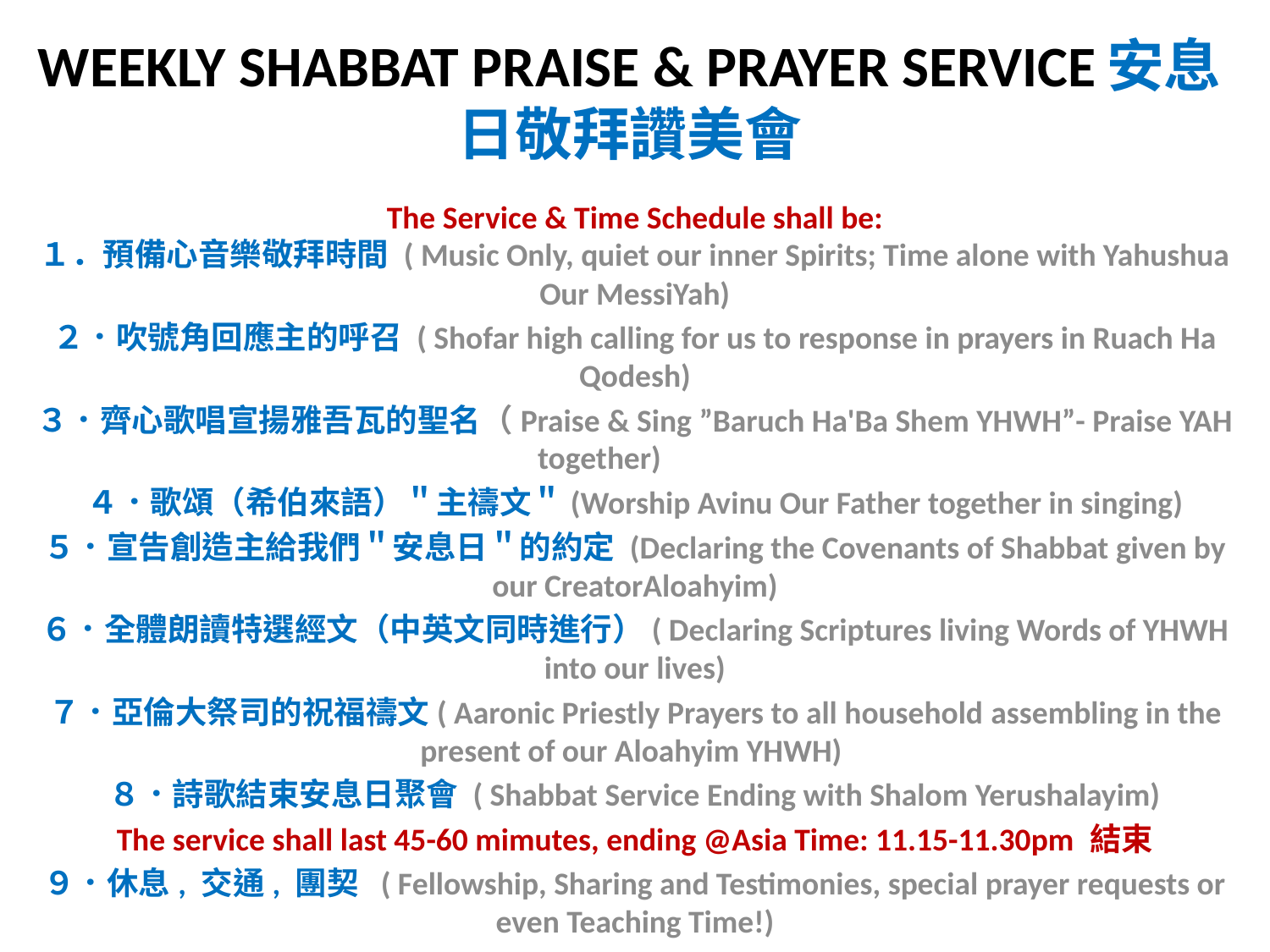

# WEEKLY SHABBAT PRAISE & PRAYER SERVICE安息日敬拜讚美會
The Service & Time Schedule shall be:
１．預備心音樂敬拜時間 ( Music Only, quiet our inner Spirits; Time alone with Yahushua Our MessiYah)
２．吹號角回應主的呼召 ( Shofar high calling for us to response in prayers in Ruach Ha Qodesh)
３．齊心歌唱宣揚雅吾瓦的聖名（Praise & Sing ”Baruch Ha'Ba Shem YHWH”- Praise YAH together)
４．歌頌（希伯來語）＂主禱文＂(Worship Avinu Our Father together in singing)
５．宣告創造主給我們＂安息日＂的約定 (Declaring the Covenants of Shabbat given by our CreatorAloahyim)
６．全體朗讀特選經文（中英文同時進行）( Declaring Scriptures living Words of YHWH into our lives)
７．亞倫大祭司的祝福禱文( Aaronic Priestly Prayers to all household assembling in the present of our Aloahyim YHWH)
８．詩歌結束安息日聚會 ( Shabbat Service Ending with Shalom Yerushalayim)
The service shall last 45-60 mimutes, ending @Asia Time: 11.15-11.30pm 結束
９．休息, 交通, 團契  ( Fellowship, Sharing and Testimonies, special prayer requests or even Teaching Time!)